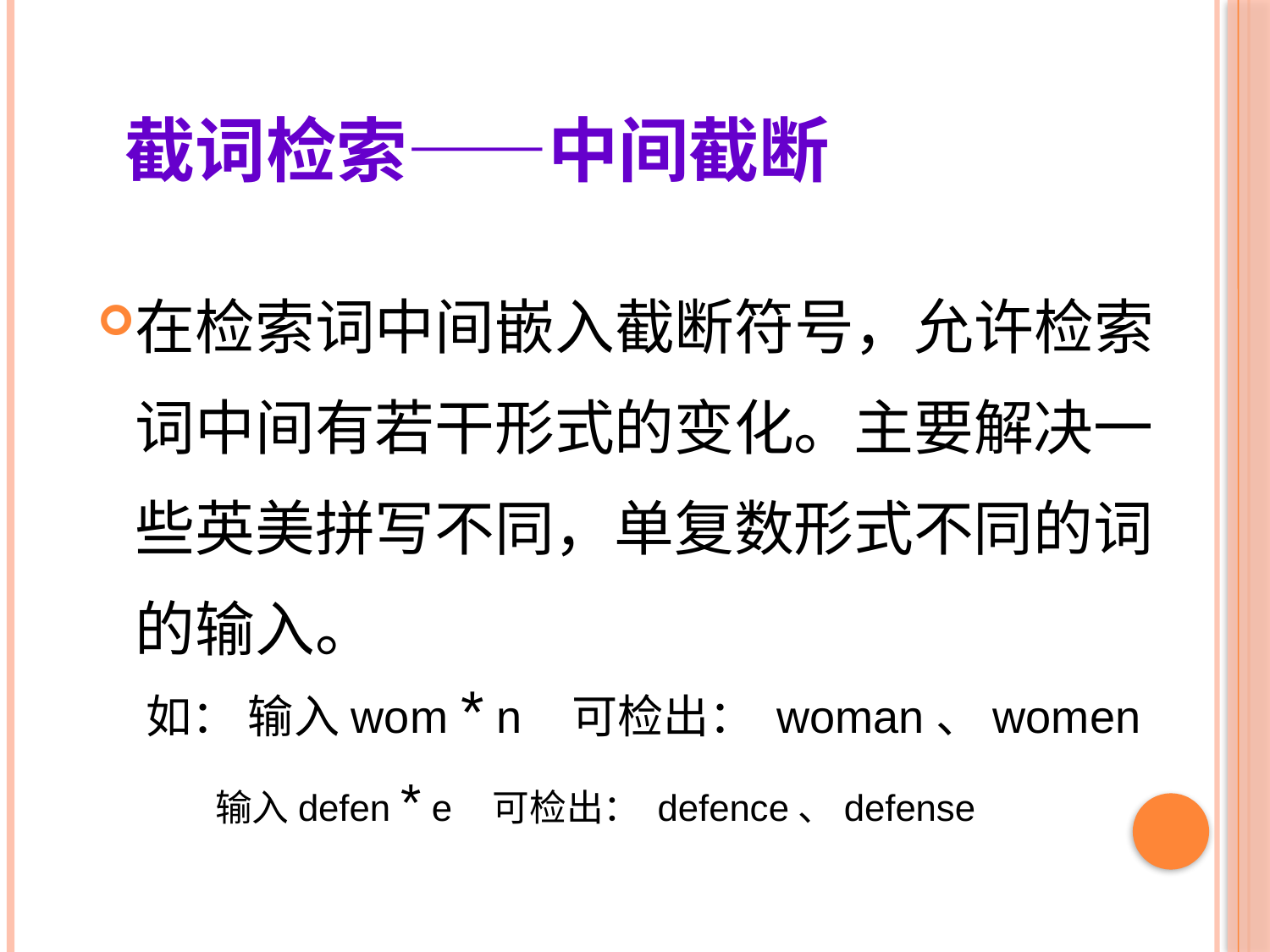

# 截词检索——中间截断

在检索词中间嵌入截断符号，允许检索词中间有若干形式的变化。主要解决一些英美拼写不同，单复数形式不同的词的输入。
    如： 输入wom * n   可检出： woman、women
       输入defen * e   可检出： defence、defense